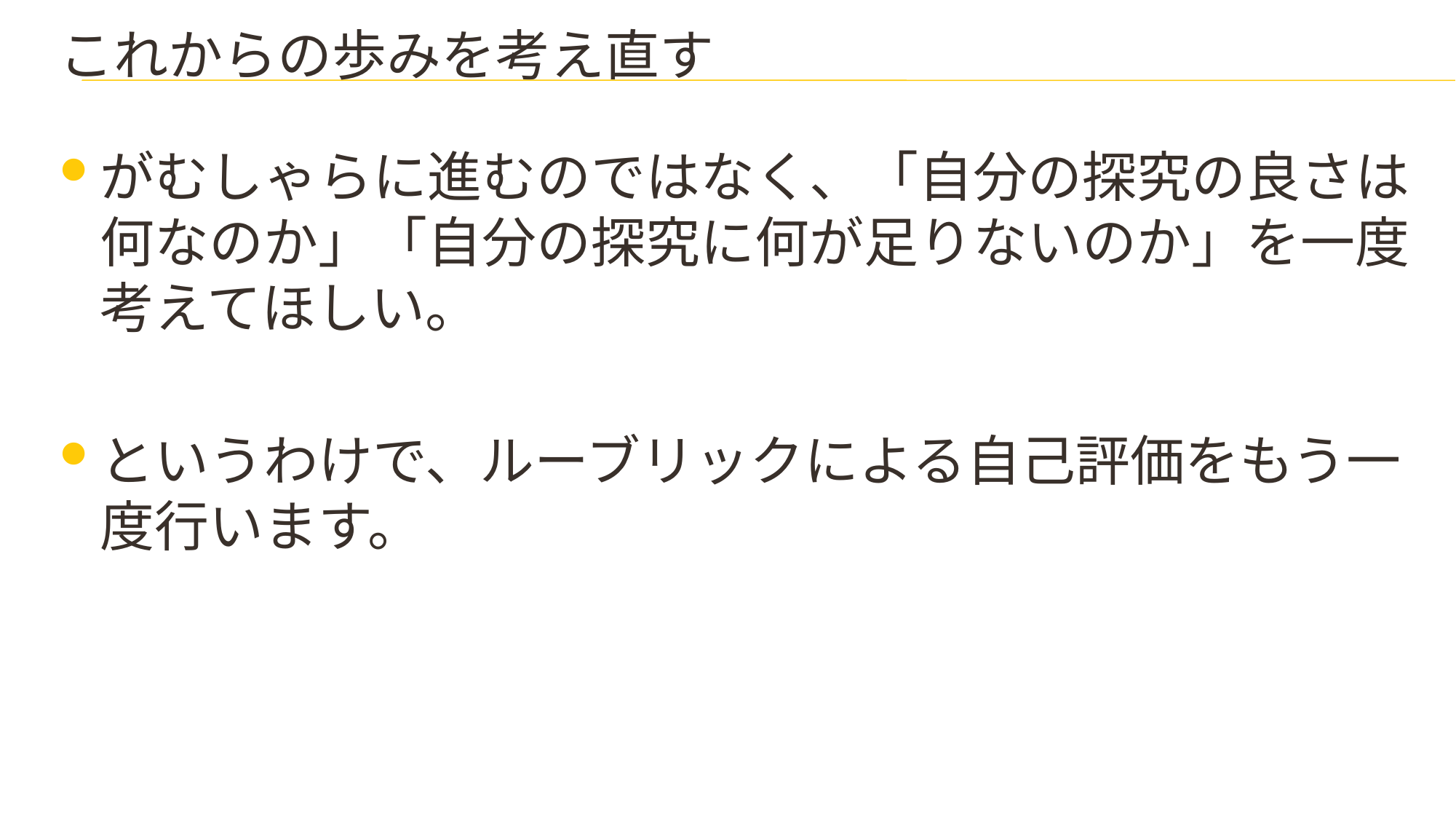

# これからの歩みを考え直す
がむしゃらに進むのではなく、「自分の探究の良さは何なのか」「自分の探究に何が足りないのか」を一度考えてほしい。

というわけで、ルーブリックによる自己評価をもう一度行います。